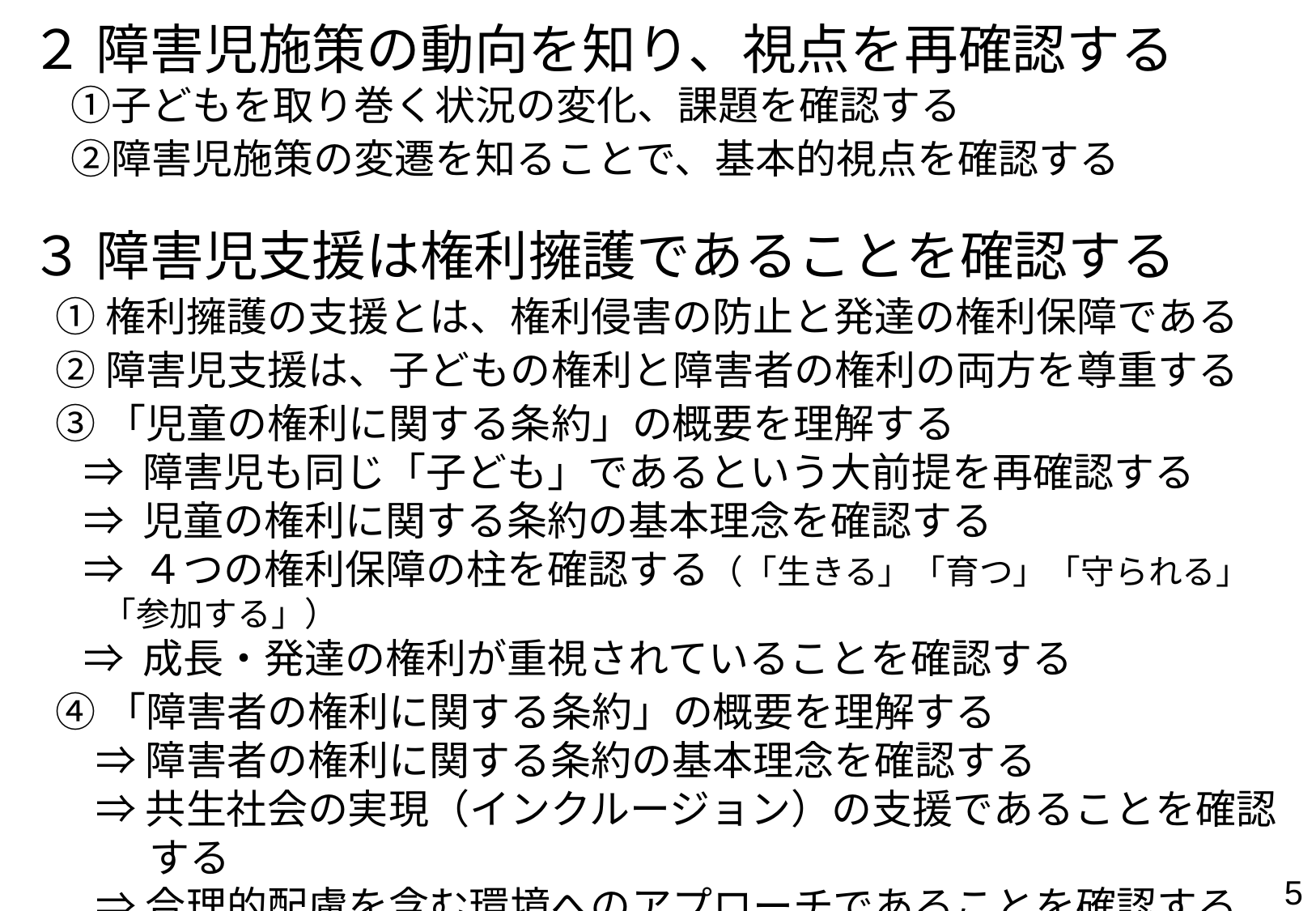

２ 障害児施策の動向を知り、視点を再確認する
　①子どもを取り巻く状況の変化、課題を確認する
　②障害児施策の変遷を知ることで、基本的視点を確認する
３ 障害児支援は権利擁護であることを確認する
①権利擁護の支援とは、権利侵害の防止と発達の権利保障である
②障害児支援は、子どもの権利と障害者の権利の両方を尊重する
③「児童の権利に関する条約」の概要を理解する
⇒ 障害児も同じ「子ども」であるという大前提を再確認する
⇒ 児童の権利に関する条約の基本理念を確認する
⇒ ４つの権利保障の柱を確認する（「生きる」「育つ」「守られる」「参加する」）
⇒ 成長・発達の権利が重視されていることを確認する
④「障害者の権利に関する条約」の概要を理解する
　⇒ 障害者の権利に関する条約の基本理念を確認する
　⇒ 共生社会の実現（インクルージョン）の支援であることを確認する
　⇒ 合理的配慮を含む環境へのアプローチであることを確認する
5